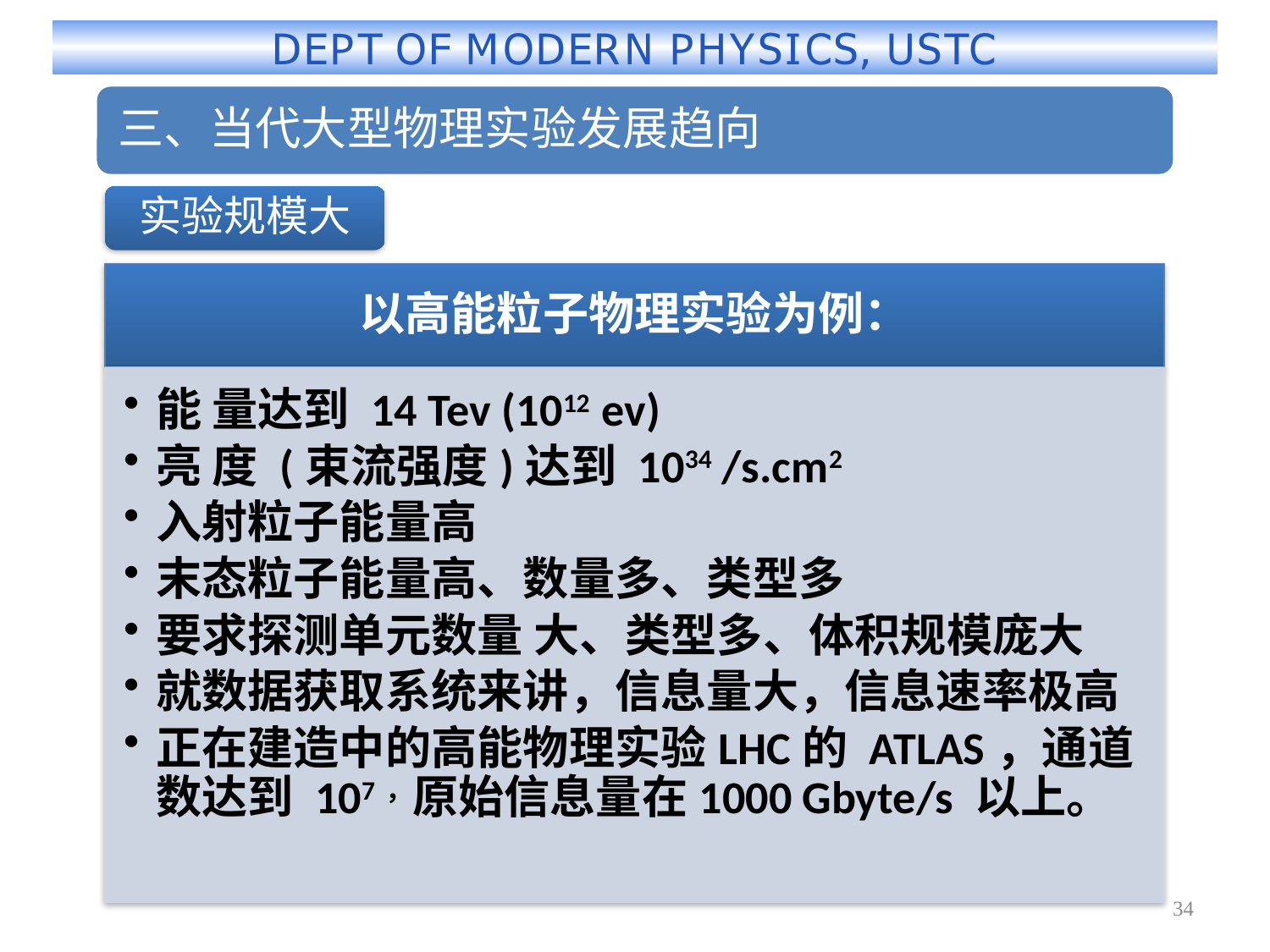

三、当代大型物理实验发展趋向
实验规模大
以高能粒子物理实验为例：
能 量达到 14 Tev (1012  ev)
亮 度 (束流强度)达到 1034 /s.cm2
入射粒子能量高
末态粒子能量高、数量多、类型多
要求探测单元数量 大、类型多、体积规模庞大
就数据获取系统来讲，信息量大，信息速率极高
正在建造中的高能物理实验LHC的 ATLAS，通道数达到 107，原始信息量在1000 Gbyte/s 以上。
34